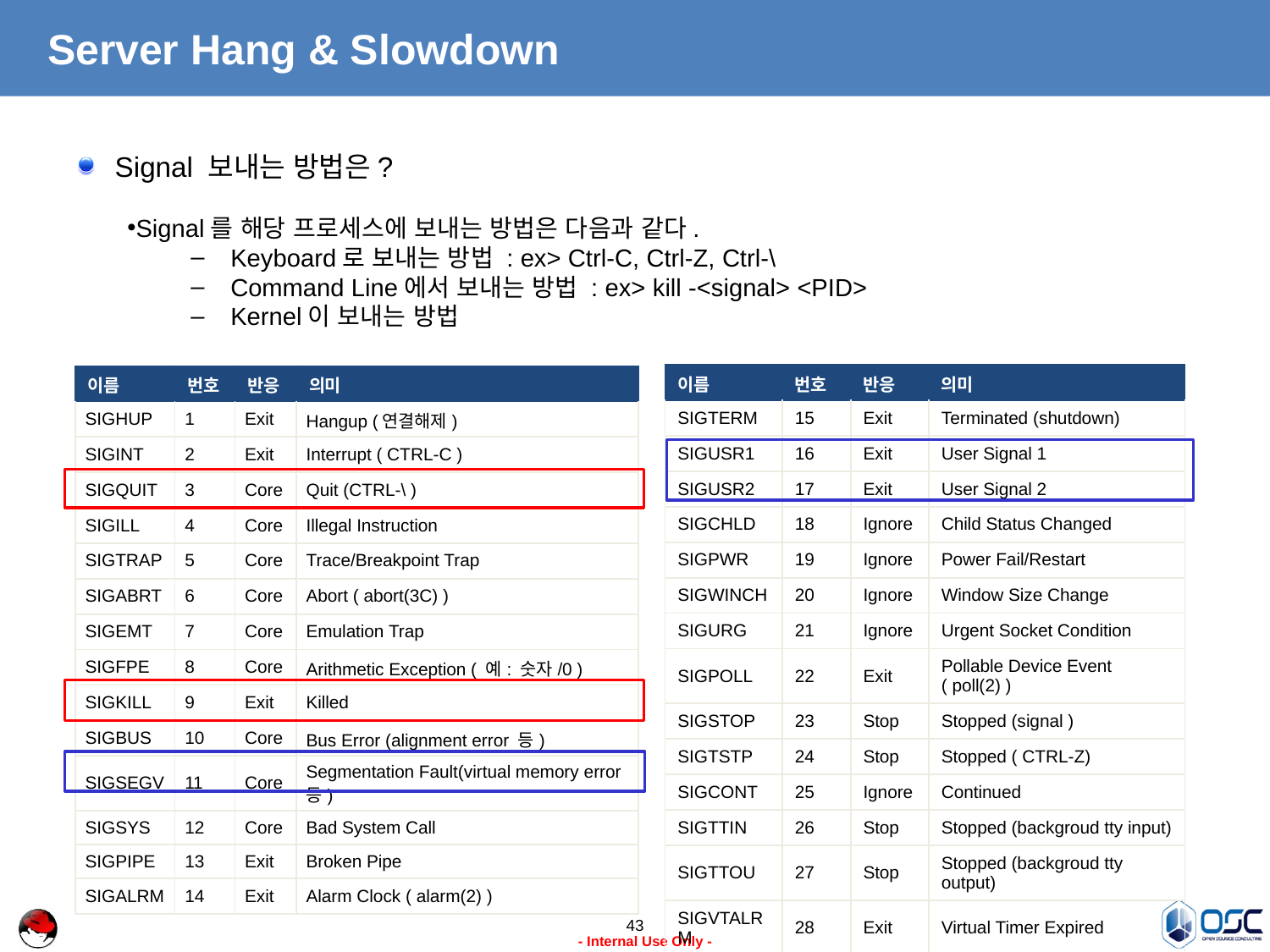

# Server Hang & Slowdown
Signal 보내는 방법은?
Signal를 해당 프로세스에 보내는 방법은 다음과 같다.
Keyboard로 보내는 방법 : ex> Ctrl-C, Ctrl-Z, Ctrl-\
Command Line에서 보내는 방법 : ex> kill -<signal> <PID>
Kernel이 보내는 방법
| 이름 | 번호 | 반응 | 의미 |
| --- | --- | --- | --- |
| SIGTERM | 15 | Exit | Terminated (shutdown) |
| SIGUSR1 | 16 | Exit | User Signal 1 |
| SIGUSR2 | 17 | Exit | User Signal 2 |
| SIGCHLD | 18 | Ignore | Child Status Changed |
| SIGPWR | 19 | Ignore | Power Fail/Restart |
| SIGWINCH | 20 | Ignore | Window Size Change |
| SIGURG | 21 | Ignore | Urgent Socket Condition |
| SIGPOLL | 22 | Exit | Pollable Device Event ( poll(2) ) |
| SIGSTOP | 23 | Stop | Stopped (signal ) |
| SIGTSTP | 24 | Stop | Stopped ( CTRL-Z) |
| SIGCONT | 25 | Ignore | Continued |
| SIGTTIN | 26 | Stop | Stopped (backgroud tty input) |
| SIGTTOU | 27 | Stop | Stopped (backgroud tty output) |
| SIGVTALRM | 28 | Exit | Virtual Timer Expired |
| 이름 | 번호 | 반응 | 의미 |
| --- | --- | --- | --- |
| SIGHUP | 1 | Exit | Hangup (연결해제) |
| SIGINT | 2 | Exit | Interrupt ( CTRL-C ) |
| SIGQUIT | 3 | Core | Quit (CTRL-\ ) |
| SIGILL | 4 | Core | Illegal Instruction |
| SIGTRAP | 5 | Core | Trace/Breakpoint Trap |
| SIGABRT | 6 | Core | Abort ( abort(3C) ) |
| SIGEMT | 7 | Core | Emulation Trap |
| SIGFPE | 8 | Core | Arithmetic Exception ( 예: 숫자/0 ) |
| SIGKILL | 9 | Exit | Killed |
| SIGBUS | 10 | Core | Bus Error (alignment error 등) |
| SIGSEGV | 11 | Core | Segmentation Fault(virtual memory error 등) |
| SIGSYS | 12 | Core | Bad System Call |
| SIGPIPE | 13 | Exit | Broken Pipe |
| SIGALRM | 14 | Exit | Alarm Clock ( alarm(2) ) |